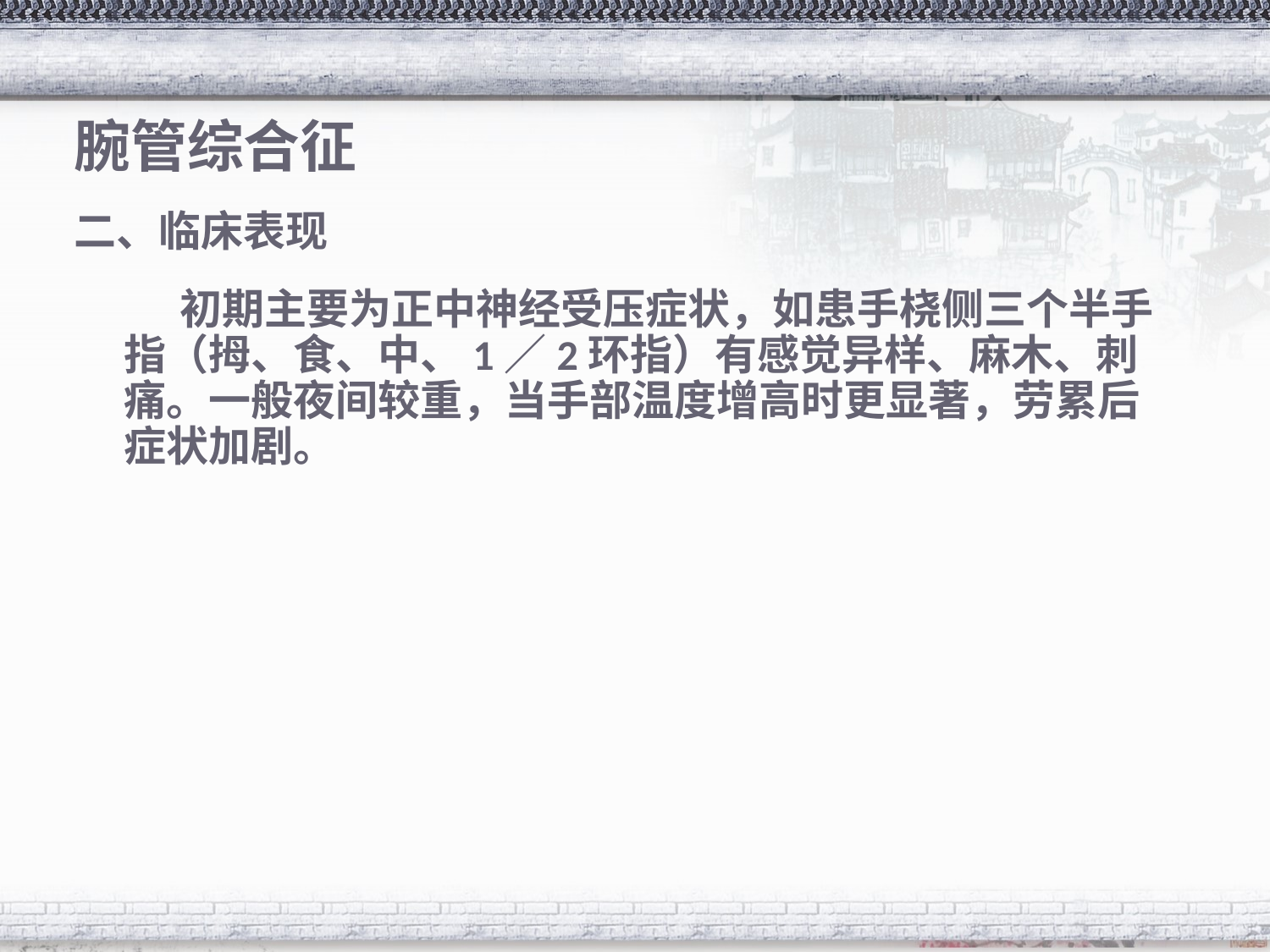

# 腕管综合征
二、临床表现
          初期主要为正中神经受压症状，如患手桡侧三个半手指（拇、食、中、1／2环指）有感觉异样、麻木、刺痛。一般夜间较重，当手部温度增高时更显著，劳累后症状加剧。